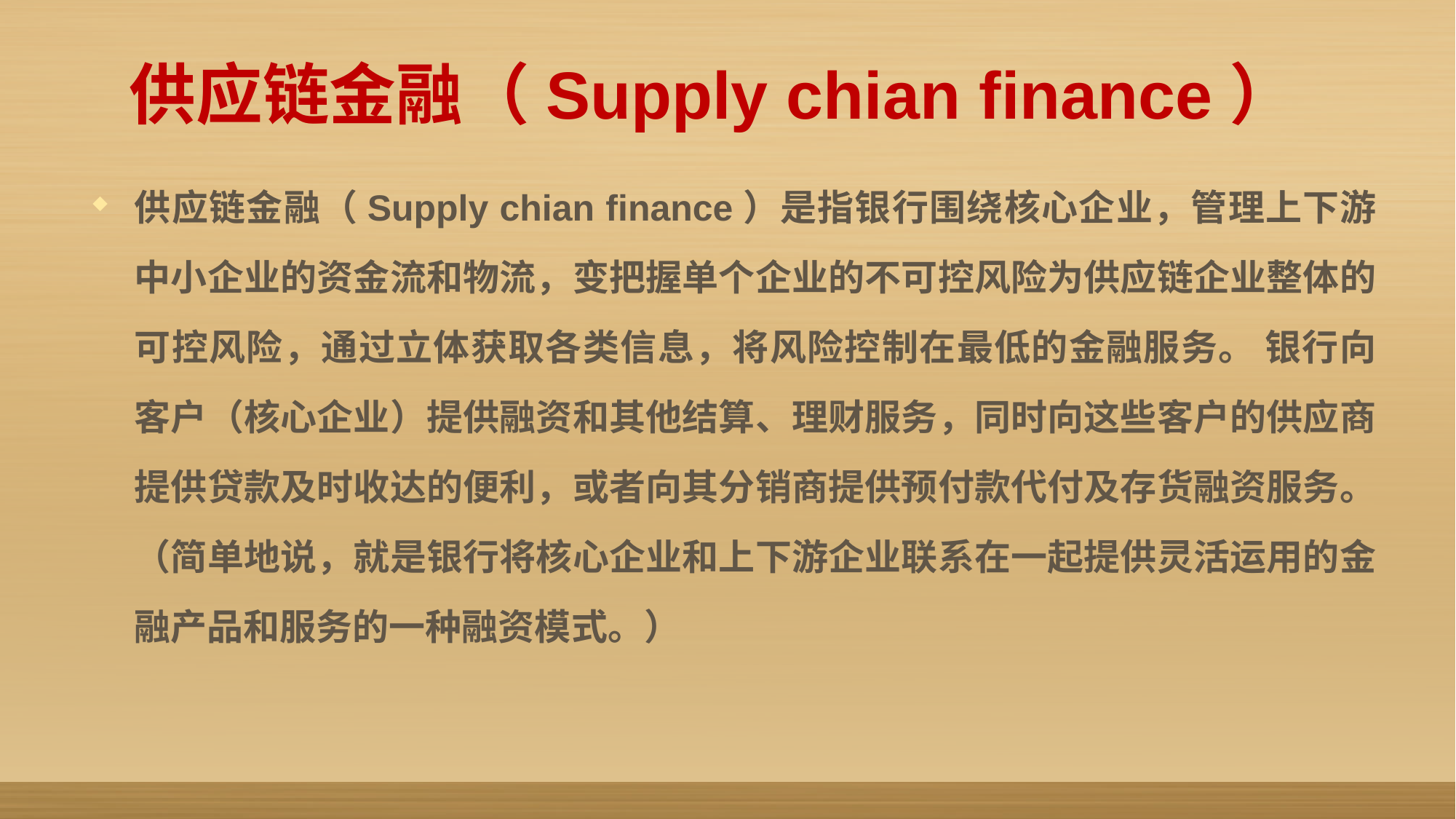

# 供应链金融（Supply chian finance）
供应链金融（Supply chian finance）是指银行围绕核心企业，管理上下游中小企业的资金流和物流，变把握单个企业的不可控风险为供应链企业整体的可控风险，通过立体获取各类信息，将风险控制在最低的金融服务。 银行向客户（核心企业）提供融资和其他结算、理财服务，同时向这些客户的供应商提供贷款及时收达的便利，或者向其分销商提供预付款代付及存货融资服务。（简单地说，就是银行将核心企业和上下游企业联系在一起提供灵活运用的金融产品和服务的一种融资模式。）